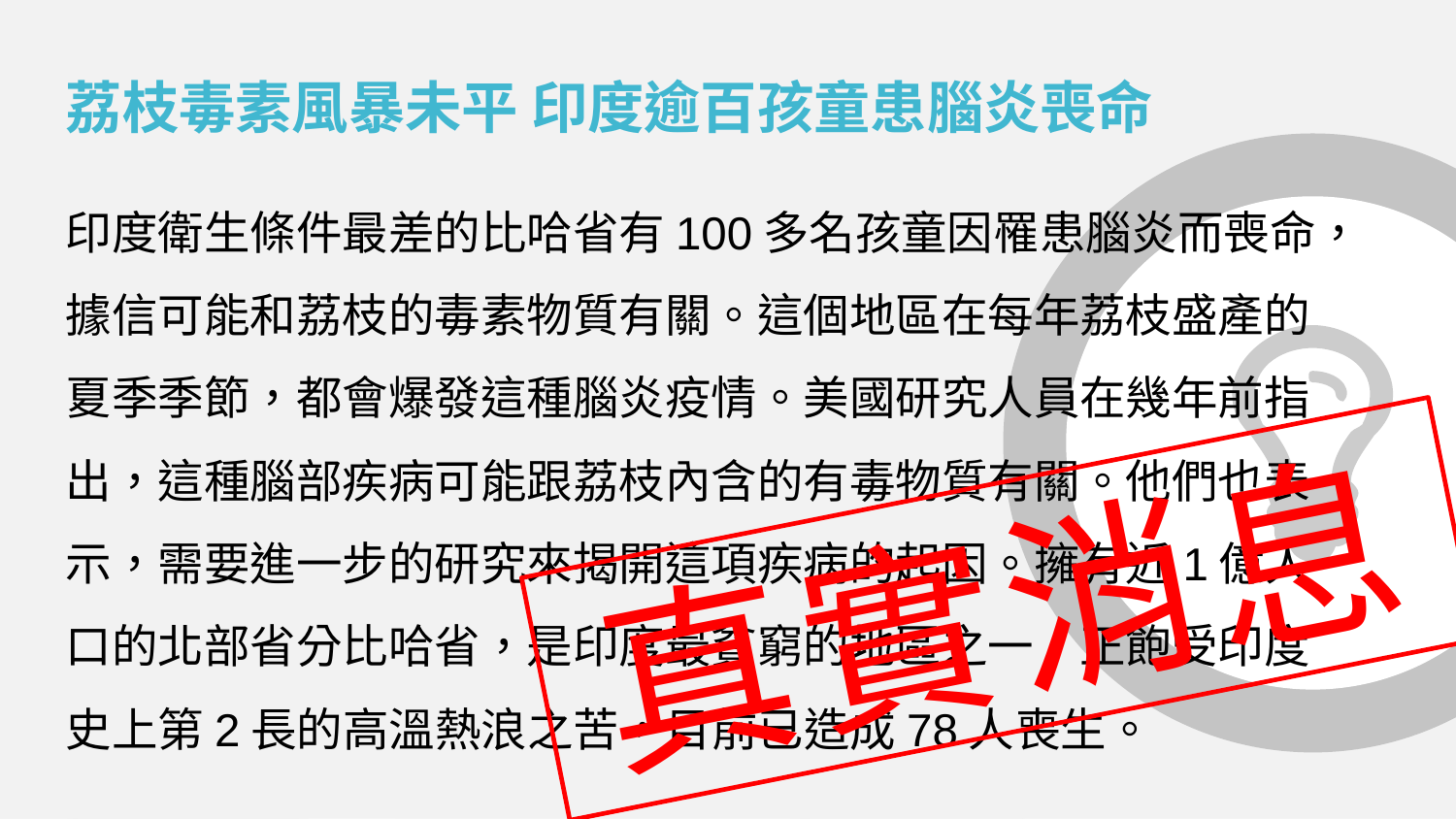

荔枝毒素風暴未平 印度逾百孩童患腦炎喪命

印度衛生條件最差的比哈省有100多名孩童因罹患腦炎而喪命，據信可能和荔枝的毒素物質有關。這個地區在每年荔枝盛產的夏季季節，都會爆發這種腦炎疫情。美國研究人員在幾年前指出，這種腦部疾病可能跟荔枝內含的有毒物質有關。他們也表示，需要進一步的研究來揭開這項疾病的起因。擁有近1億人口的北部省分比哈省，是印度最貧窮的地區之一，正飽受印度史上第2長的高溫熱浪之苦，目前已造成78人喪生。
真實消息